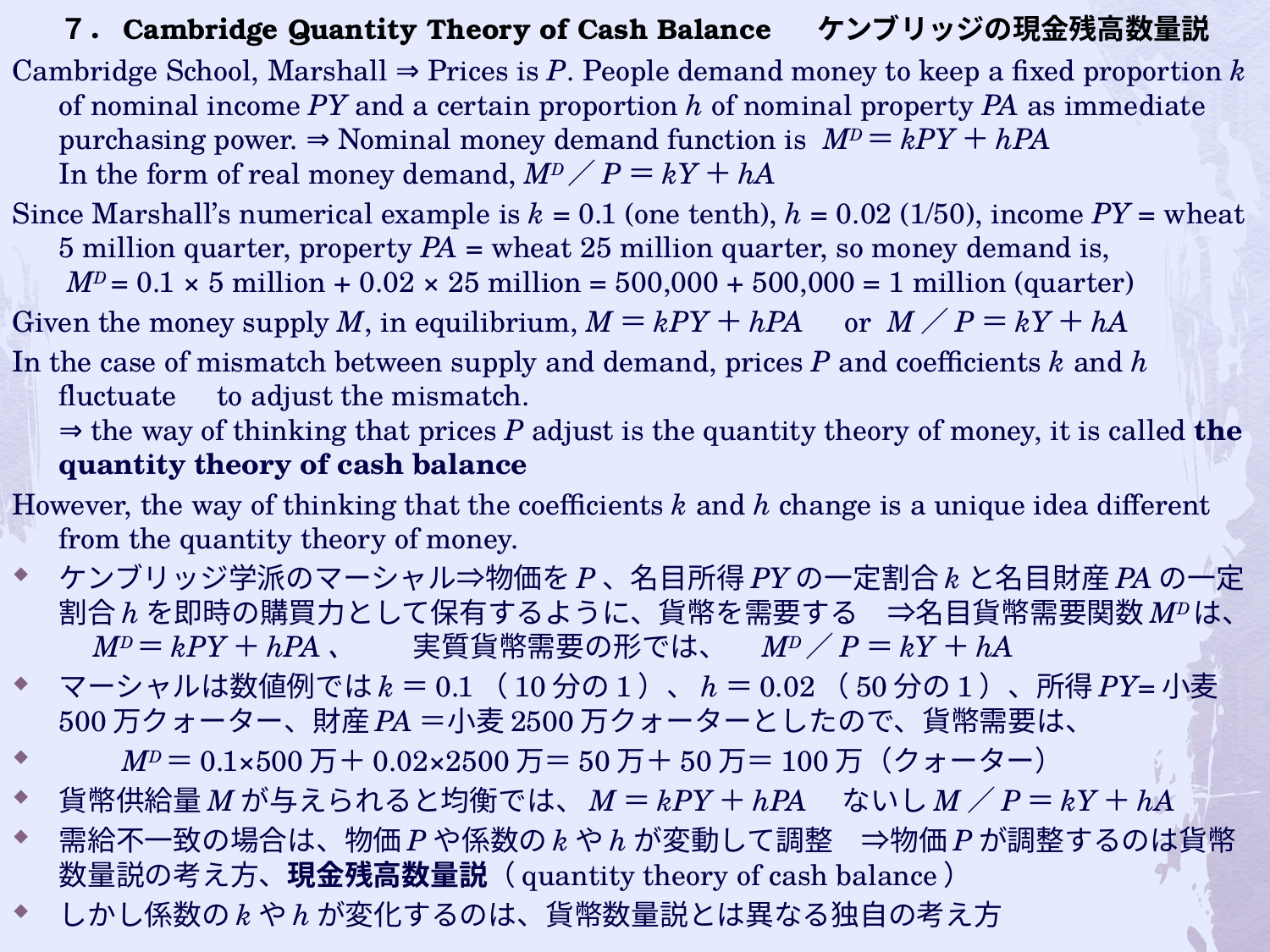

# ７．Cambridge Quantity Theory of Cash Balance    ケンブリッジの現金残高数量説
Cambridge School, Marshall ⇒ Prices is P. People demand money to keep a fixed proportion k of nominal income PY and a certain proportion h of nominal property PA as immediate purchasing power. ⇒ Nominal money demand function is  MD＝kPY＋hPA
In the form of real money demand, MD／P＝kY＋hA
Since Marshall’s numerical example is k = 0.1 (one tenth), h = 0.02 (1/50), income PY = wheat 5 million quarter, property PA = wheat 25 million quarter, so money demand is,
 MD = 0.1 × 5 million + 0.02 × 25 million = 500,000 + 500,000 = 1 million (quarter)
Given the money supply M, in equilibrium, M＝kPY＋hPA　or  M／P＝kY＋hA
In the case of mismatch between supply and demand, prices P and coefficients k and h fluctuate　to adjust the mismatch.
⇒ the way of thinking that prices P adjust is the quantity theory of money, it is called the quantity theory of cash balance
However, the way of thinking that the coefficients k and h change is a unique idea different from the quantity theory of money.
ケンブリッジ学派のマーシャル⇒物価をP、名目所得PYの一定割合kと名目財産PAの一定割合hを即時の購買力として保有するように、貨幣を需要する　⇒名目貨幣需要関数MDは、　MD＝kPY＋hPA、　　実質貨幣需要の形では、　MD／P＝kY＋hA
マーシャルは数値例ではk＝0.1（10分の1）、h＝0.02（50分の1）、所得PY=小麦500万クォーター、財産PA＝小麦2500万クォーターとしたので、貨幣需要は、
　　MD＝0.1×500万＋0.02×2500万＝50万＋50万＝100万（クォーター）
貨幣供給量Mが与えられると均衡では、M＝kPY＋hPA　ないしM／P＝kY＋hA
需給不一致の場合は、物価Pや係数のkやhが変動して調整　⇒物価Pが調整するのは貨幣数量説の考え方、現金残高数量説（quantity theory of cash balance）
しかし係数のkやhが変化するのは、貨幣数量説とは異なる独自の考え方